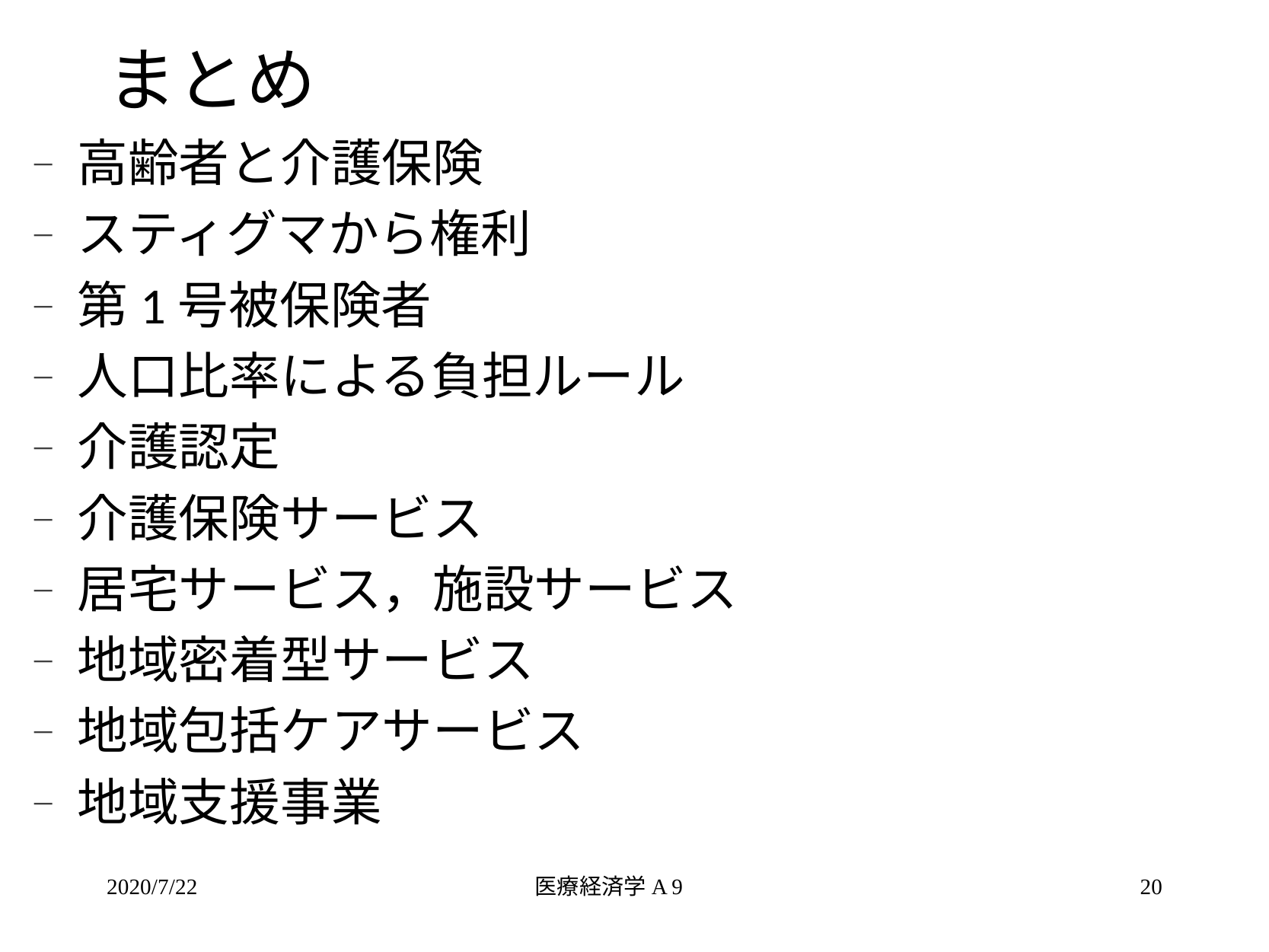

# まとめ
高齢者と介護保険
スティグマから権利
第1号被保険者
人口比率による負担ルール
介護認定
介護保険サービス
居宅サービス，施設サービス
地域密着型サービス
地域包括ケアサービス
地域支援事業
2020/7/22
医療経済学A 9
20